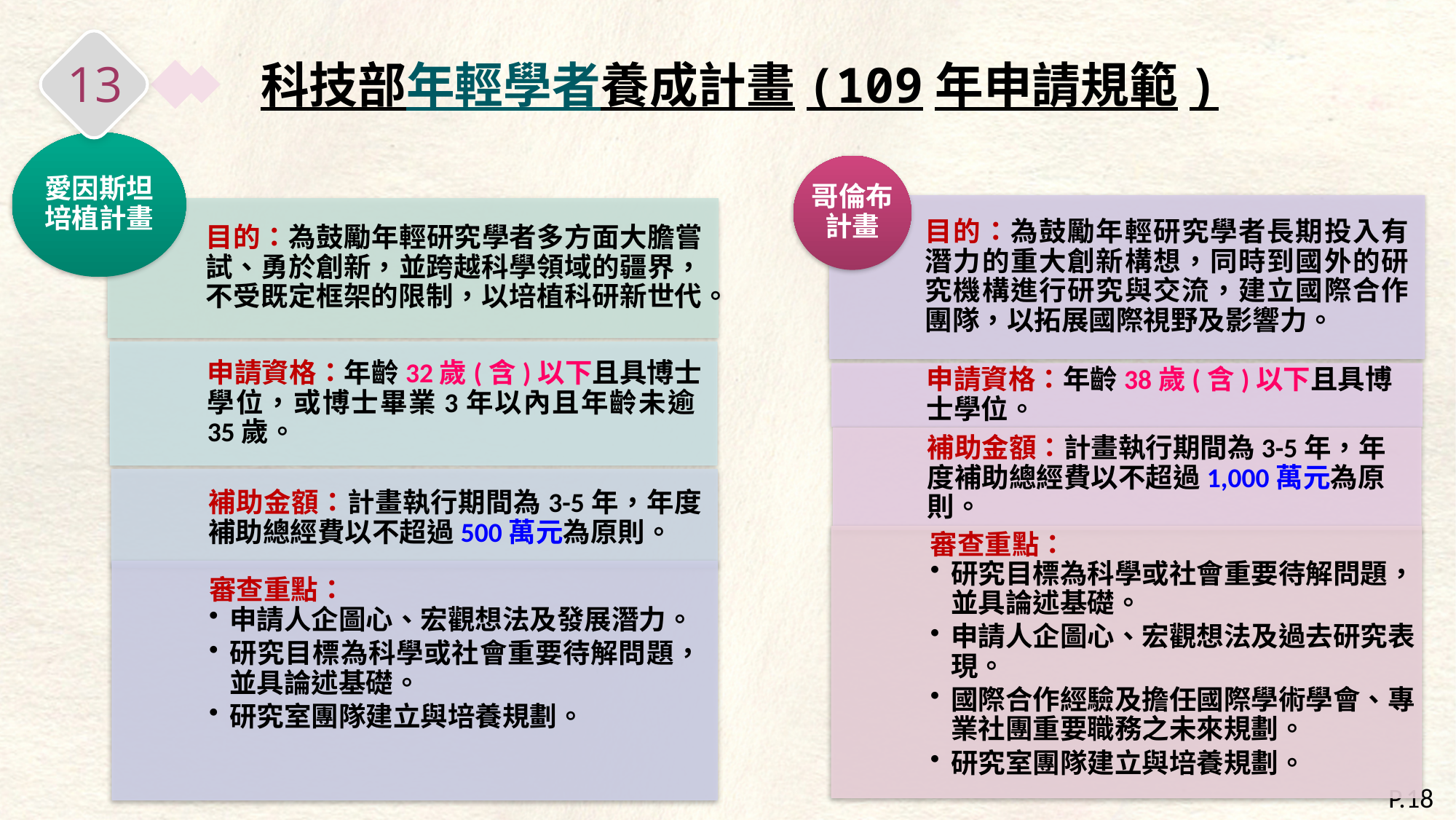

13
科技部年輕學者養成計畫(109年申請規範)

目的：為鼓勵年輕研究學者多方面大膽嘗試、勇於創新，並跨越科學領域的疆界，不受既定框架的限制，以培植科研新世代。
申請資格：年齡32歲(含)以下且具博士學位，或博士畢業3年以內且年齡未逾35歲。
補助金額：計畫執行期間為3-5年，年度補助總經費以不超過500萬元為原則。
審查重點：
申請人企圖心、宏觀想法及發展潛力。
研究目標為科學或社會重要待解問題，並具論述基礎。
研究室團隊建立與培養規劃。
愛因斯坦培植計畫
目的：為鼓勵年輕研究學者長期投入有潛力的重大創新構想，同時到國外的研究機構進行研究與交流，建立國際合作團隊，以拓展國際視野及影響力。
申請資格：年齡38歲(含)以下且具博士學位。
補助金額：計畫執行期間為3-5年，年度補助總經費以不超過1,000萬元為原則。
審查重點：
研究目標為科學或社會重要待解問題，並具論述基礎。
申請人企圖心、宏觀想法及過去研究表現。
國際合作經驗及擔任國際學術學會、專業社團重要職務之未來規劃。
研究室團隊建立與培養規劃。
哥倫布計畫